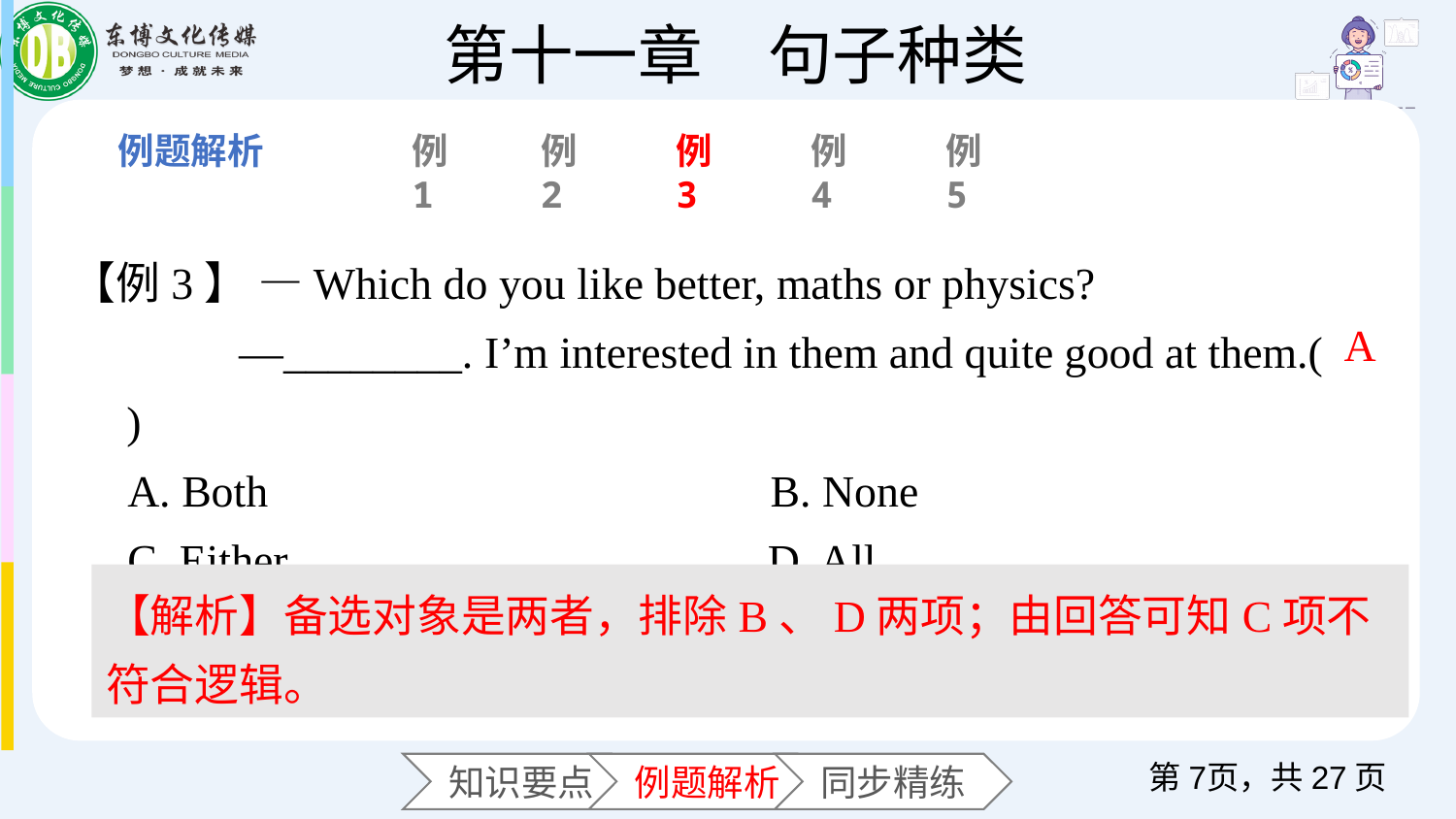

例1
例2
例3
例4
例5
【例3】 —Which do you like better, maths or physics?
               —________. I’m interested in them and quite good at them.(　　)
     A. Both                                             B. None
     C. Either                                           D. All

A
【解析】备选对象是两者，排除B、D两项；由回答可知C项不符合逻辑。